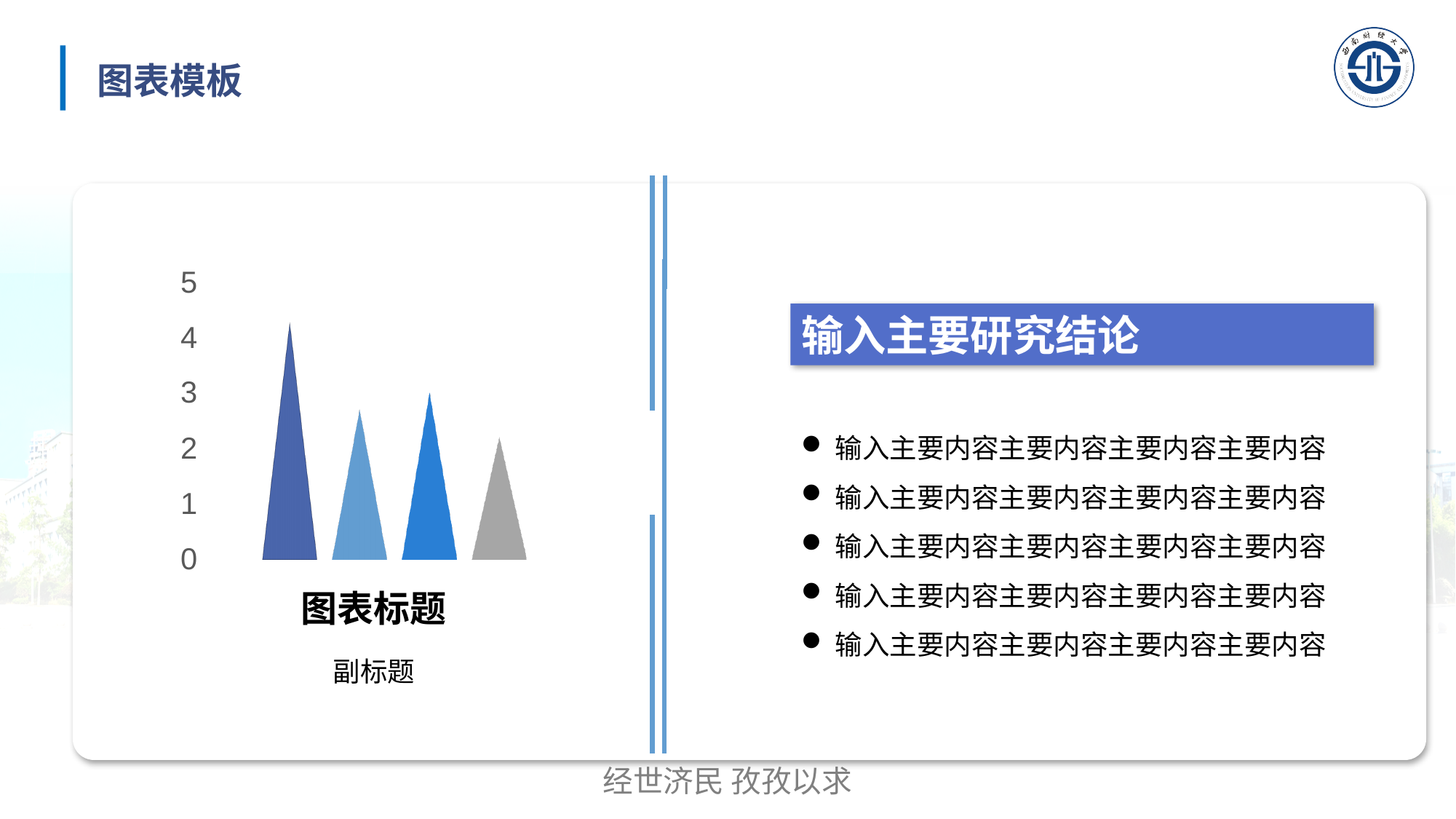

图表模板

### Chart

| Category | Series 1 | Series 2 | Series 3 | Series 4 |
|---|---|---|---|---|
| Category 1 | 4.3 | 2.7 | 3.0 | 2.2 |
输入主要研究结论
输入主要内容主要内容主要内容主要内容
输入主要内容主要内容主要内容主要内容
输入主要内容主要内容主要内容主要内容
输入主要内容主要内容主要内容主要内容
输入主要内容主要内容主要内容主要内容
图表标题
副标题